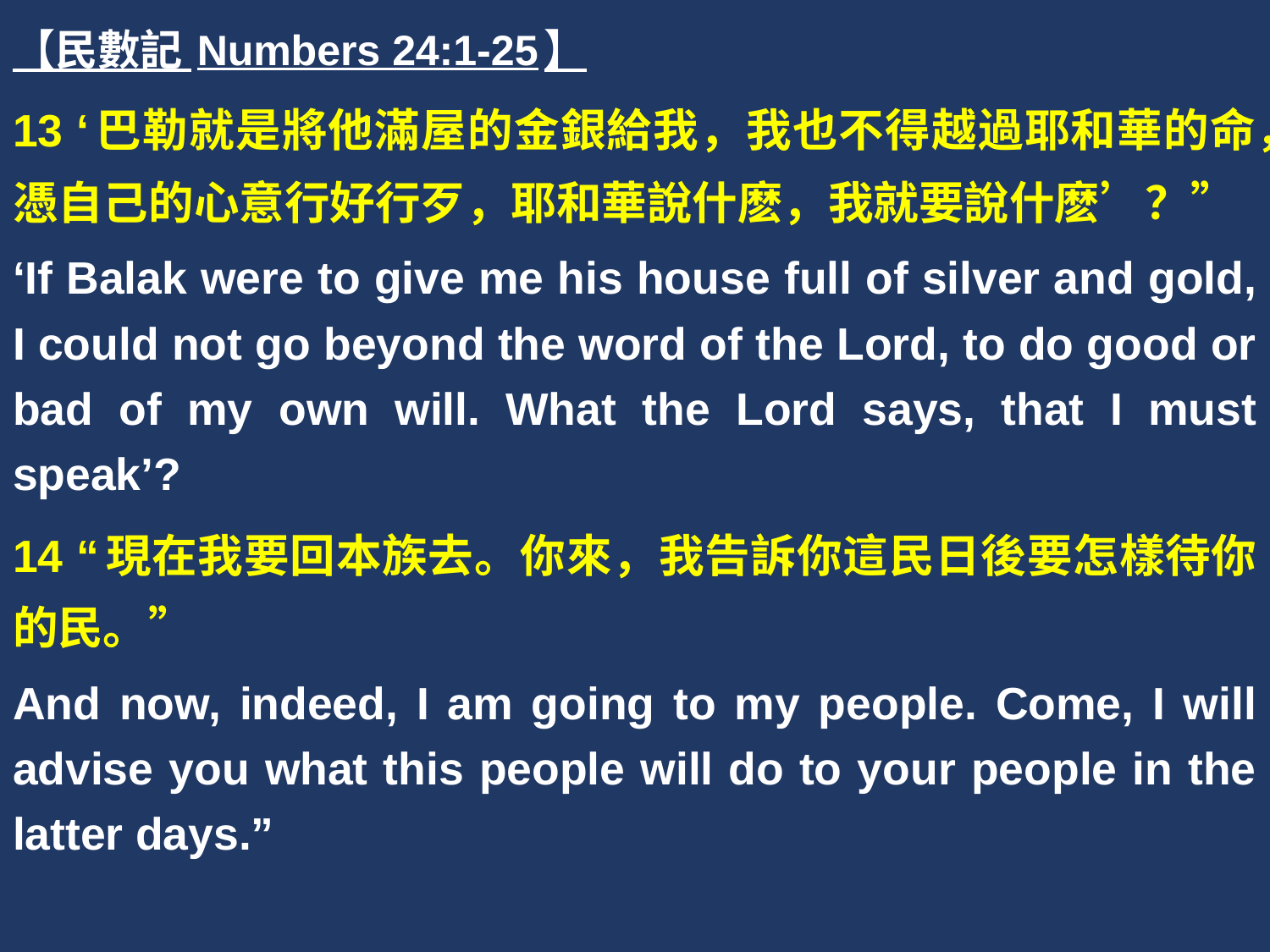

【民數記 Numbers 24:1-25】
13 ‘巴勒就是將他滿屋的金銀給我，我也不得越過耶和華的命，憑自己的心意行好行歹，耶和華說什麽，我就要說什麽’？”
‘If Balak were to give me his house full of silver and gold, I could not go beyond the word of the Lord, to do good or bad of my own will. What the Lord says, that I must speak’?
14 “現在我要回本族去。你來，我告訴你這民日後要怎樣待你的民。”
And now, indeed, I am going to my people. Come, I will advise you what this people will do to your people in the latter days.”